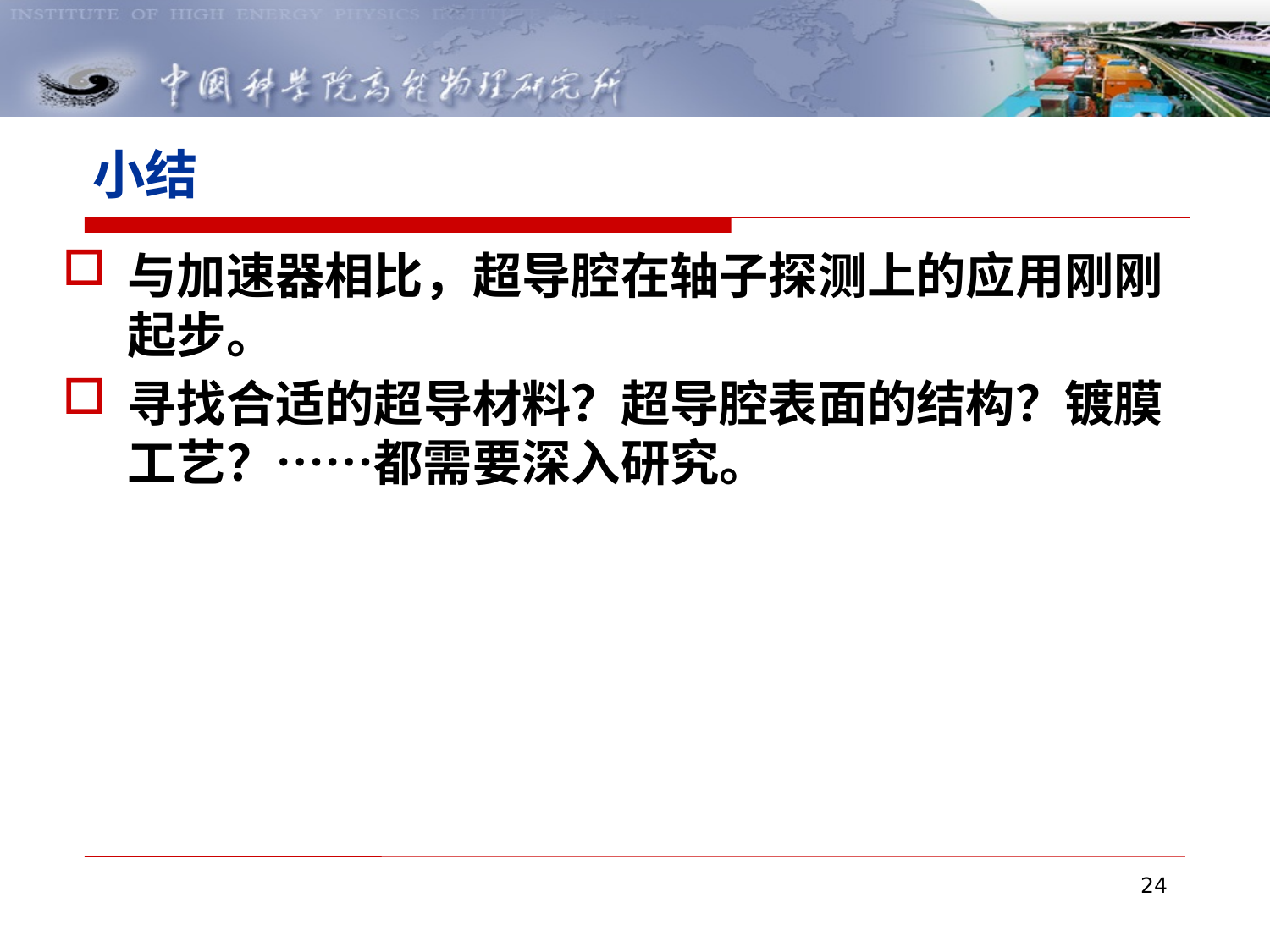

# 小结
与加速器相比，超导腔在轴子探测上的应用刚刚起步。
寻找合适的超导材料？超导腔表面的结构？镀膜工艺？……都需要深入研究。
24